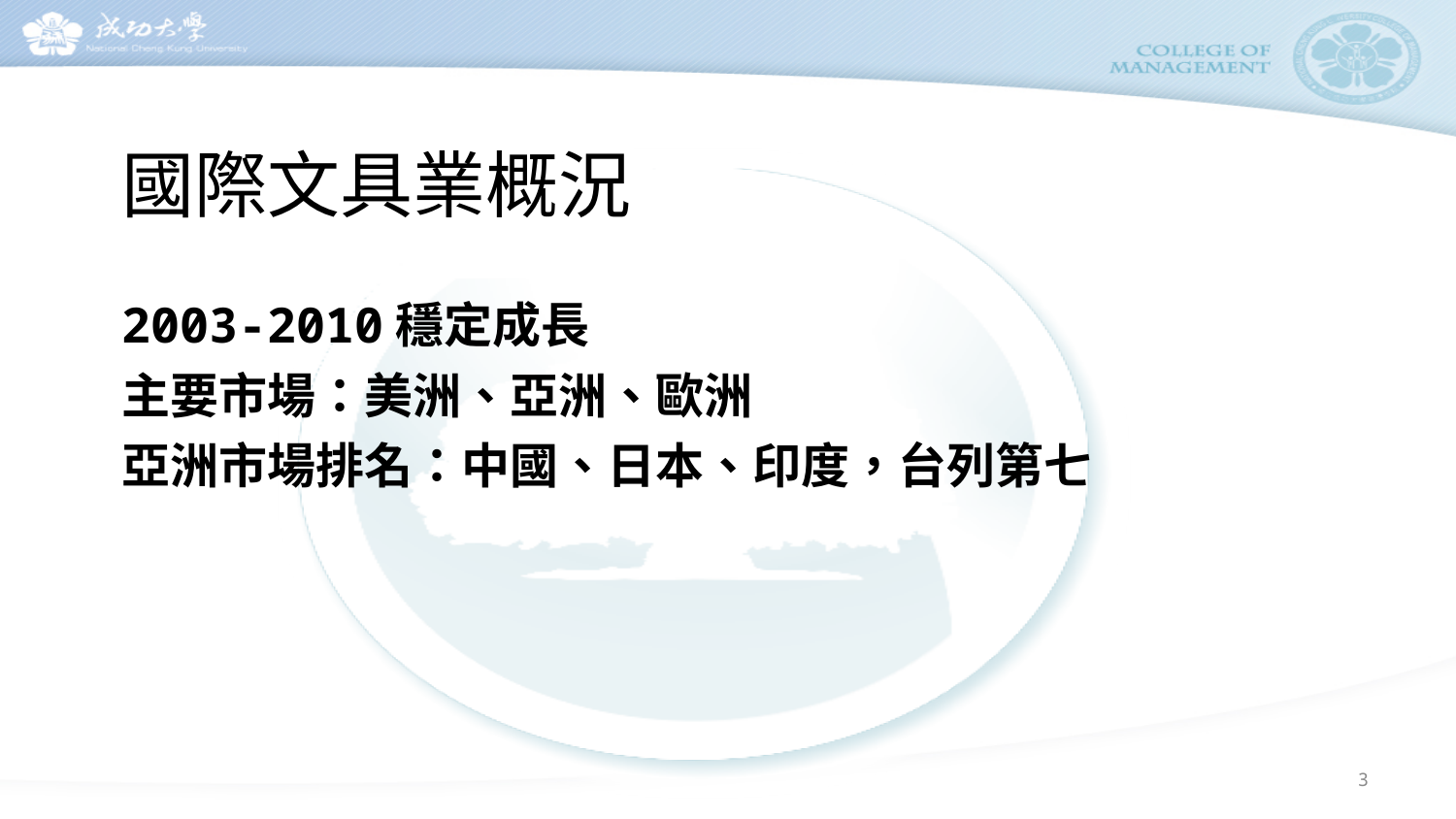

國際文具業概況
2003-2010穩定成長
主要市場：美洲、亞洲、歐洲
亞洲市場排名：中國、日本、印度，台列第七
3